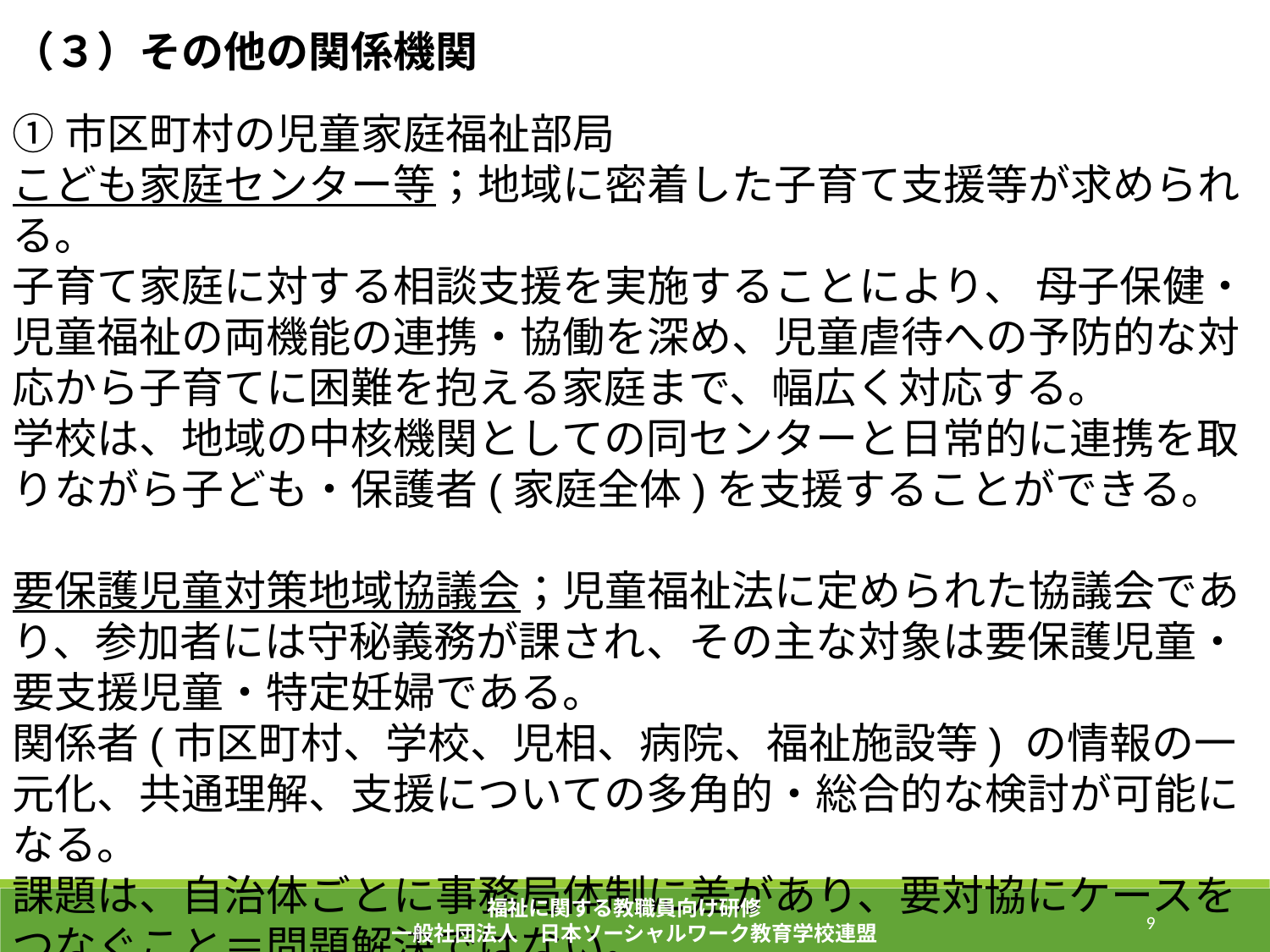

（３）その他の関係機関
①市区町村の児童家庭福祉部局
こども家庭センター等；地域に密着した子育て支援等が求められる。
子育て家庭に対する相談支援を実施することにより、 母子保健・児童福祉の両機能の連携・協働を深め、児童虐待への予防的な対応から子育てに困難を抱える家庭まで、幅広く対応する。
学校は、地域の中核機関としての同センターと日常的に連携を取りながら子ども・保護者(家庭全体)を支援することができる。

要保護児童対策地域協議会；児童福祉法に定められた協議会であり、参加者には守秘義務が課され、その主な対象は要保護児童・要支援児童・特定妊婦である。
関係者(市区町村、学校、児相、病院、福祉施設等) の情報の一元化、共通理解、支援についての多角的・総合的な検討が可能になる。
課題は、自治体ごとに事務局体制に差があり、要対協にケースをつなぐこと＝問題解決ではない。
福祉に関する教職員向け研修
一般社団法人　日本ソーシャルワーク教育学校連盟
9